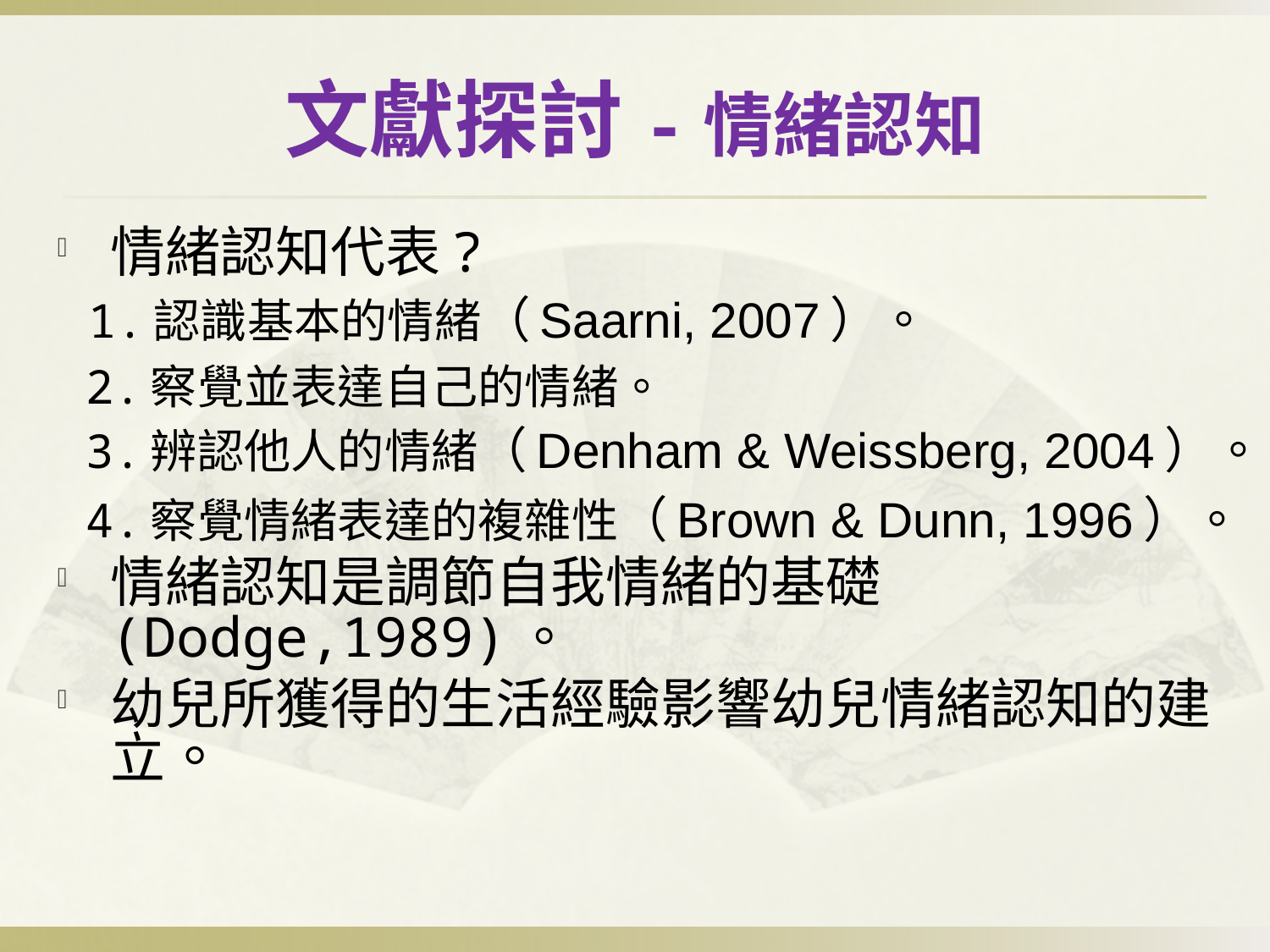

# 文獻探討-情緒認知
情緒認知代表?
 1.認識基本的情緒（Saarni, 2007）。
 2.察覺並表達自己的情緒。
 3.辨認他人的情緒（Denham & Weissberg, 2004）。
 4.察覺情緒表達的複雜性（Brown & Dunn, 1996）。
情緒認知是調節自我情緒的基礎(Dodge,1989)。
幼兒所獲得的生活經驗影響幼兒情緒認知的建立。